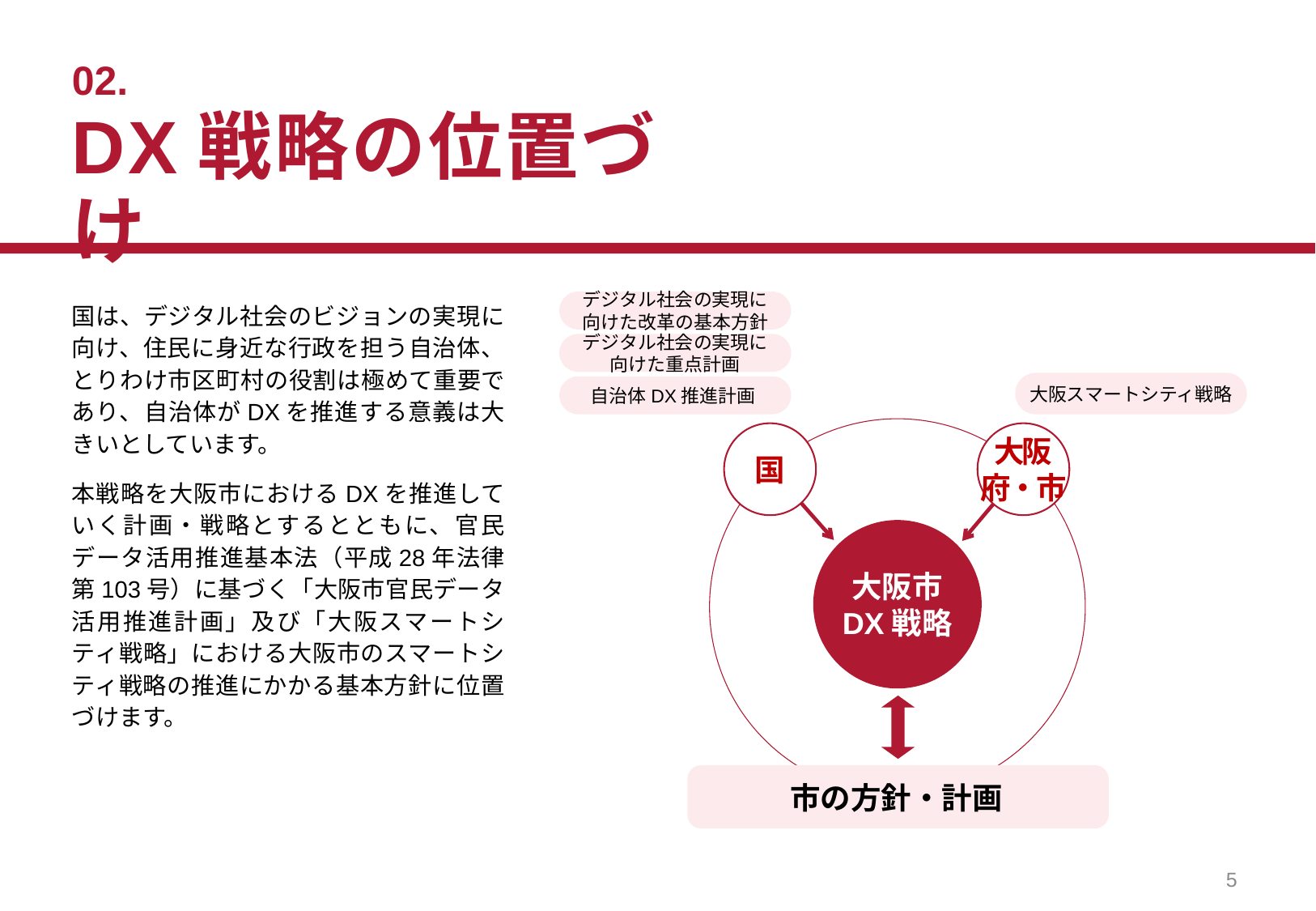

02.
# DX戦略の位置づけ

国は、デジタル社会のビジョンの実現に向け、住民に身近な行政を担う自治体、とりわけ市区町村の役割は極めて重要であり、自治体がDXを推進する意義は大きいとしています。
本戦略を大阪市におけるDXを推進していく計画・戦略とするとともに、官民データ活用推進基本法（平成28年法律第103号）に基づく「大阪市官民データ活用推進計画」及び「大阪スマートシティ戦略」における大阪市のスマートシティ戦略の推進にかかる基本方針に位置づけます。
デジタル社会の実現に
向けた改革の基本方針
デジタル社会の実現に
向けた重点計画
自治体DX推進計画
大阪スマートシティ戦略

国
大阪
府・市
大阪市
DX戦略

市の方針・計画
5